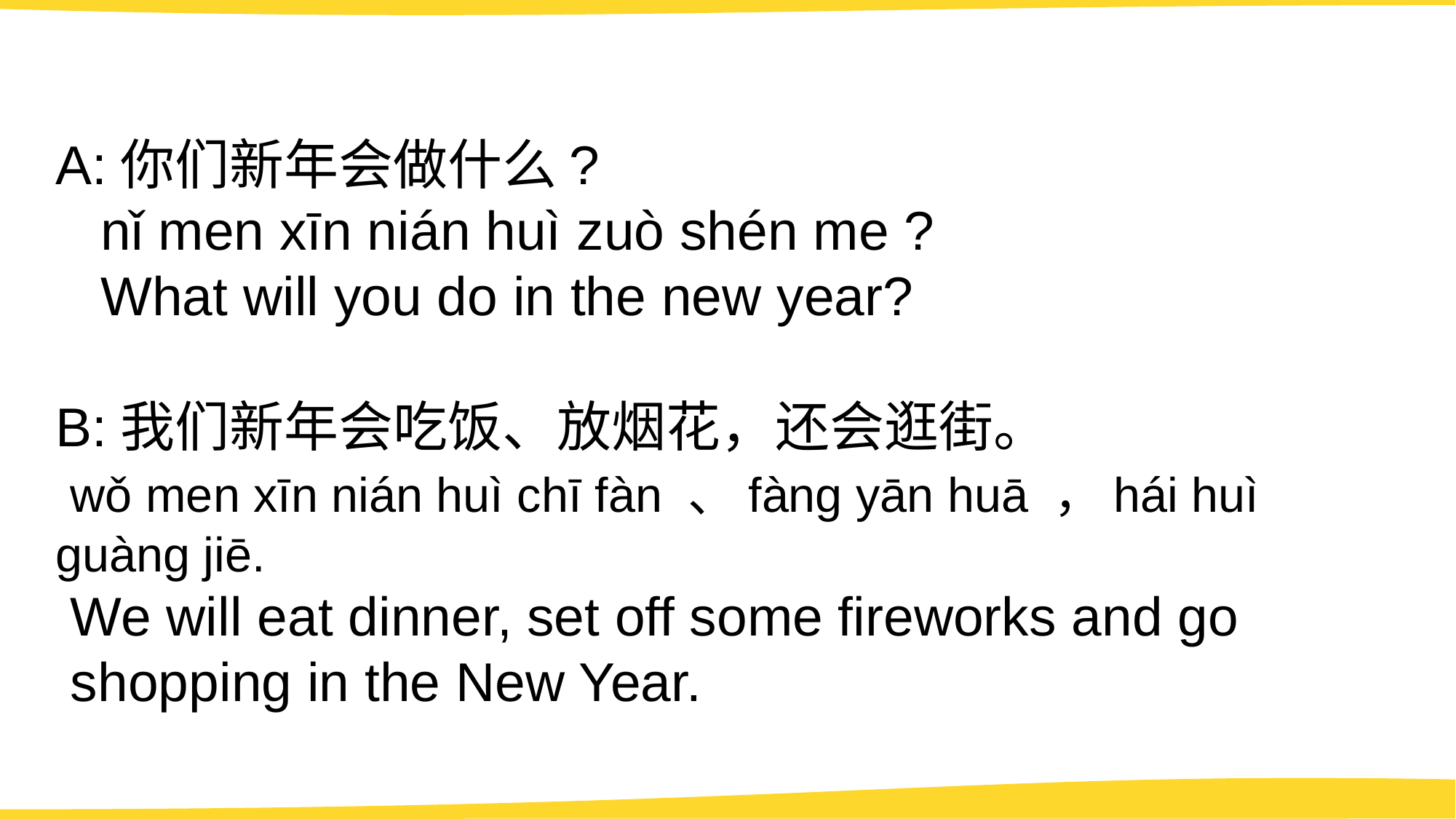

A:你们新年会做什么?
   nǐ men xīn nián huì zuò shén me ?
   What will you do in the new year?

B:我们新年会吃饭、放烟花，还会逛街。
 wǒ men xīn nián huì chī fàn 、fàng yān huā ，hái huì guàng jiē.
 We will eat dinner, set off some fireworks and go
 shopping in the New Year.